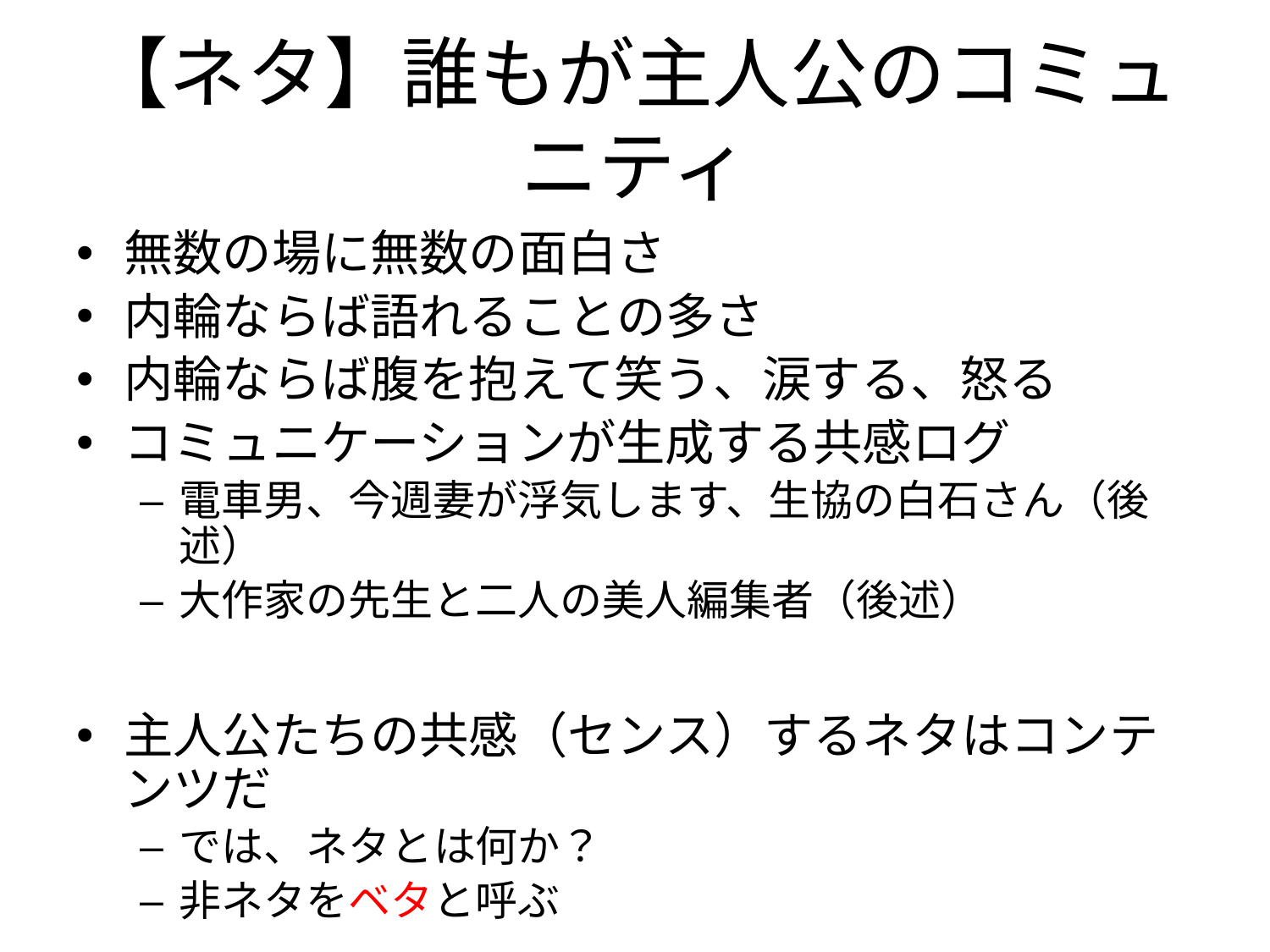

# 【ネタ】誰もが主人公のコミュニティ
無数の場に無数の面白さ
内輪ならば語れることの多さ
内輪ならば腹を抱えて笑う、涙する、怒る
コミュニケーションが生成する共感ログ
電車男、今週妻が浮気します、生協の白石さん（後述）
大作家の先生と二人の美人編集者（後述）

主人公たちの共感（センス）するネタはコンテンツだ
では、ネタとは何か？
非ネタをベタと呼ぶ